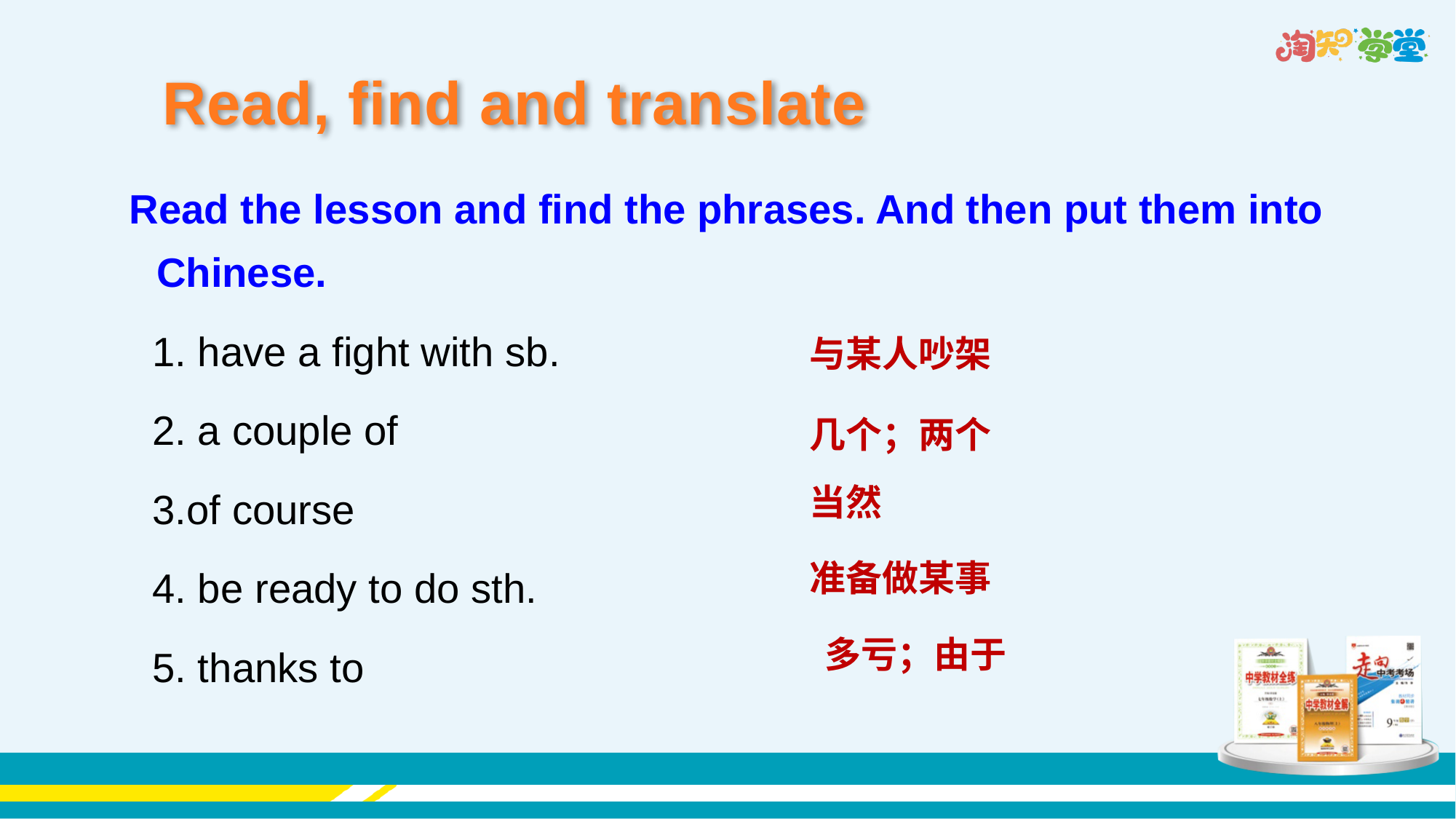

Read, find and translate
Read the lesson and find the phrases. And then put them into Chinese.
  1. have a fight with sb.
  2. a couple of
  3.of course
  4. be ready to do sth.
  5. thanks to

与某人吵架
几个；两个
当然
准备做某事
多亏；由于